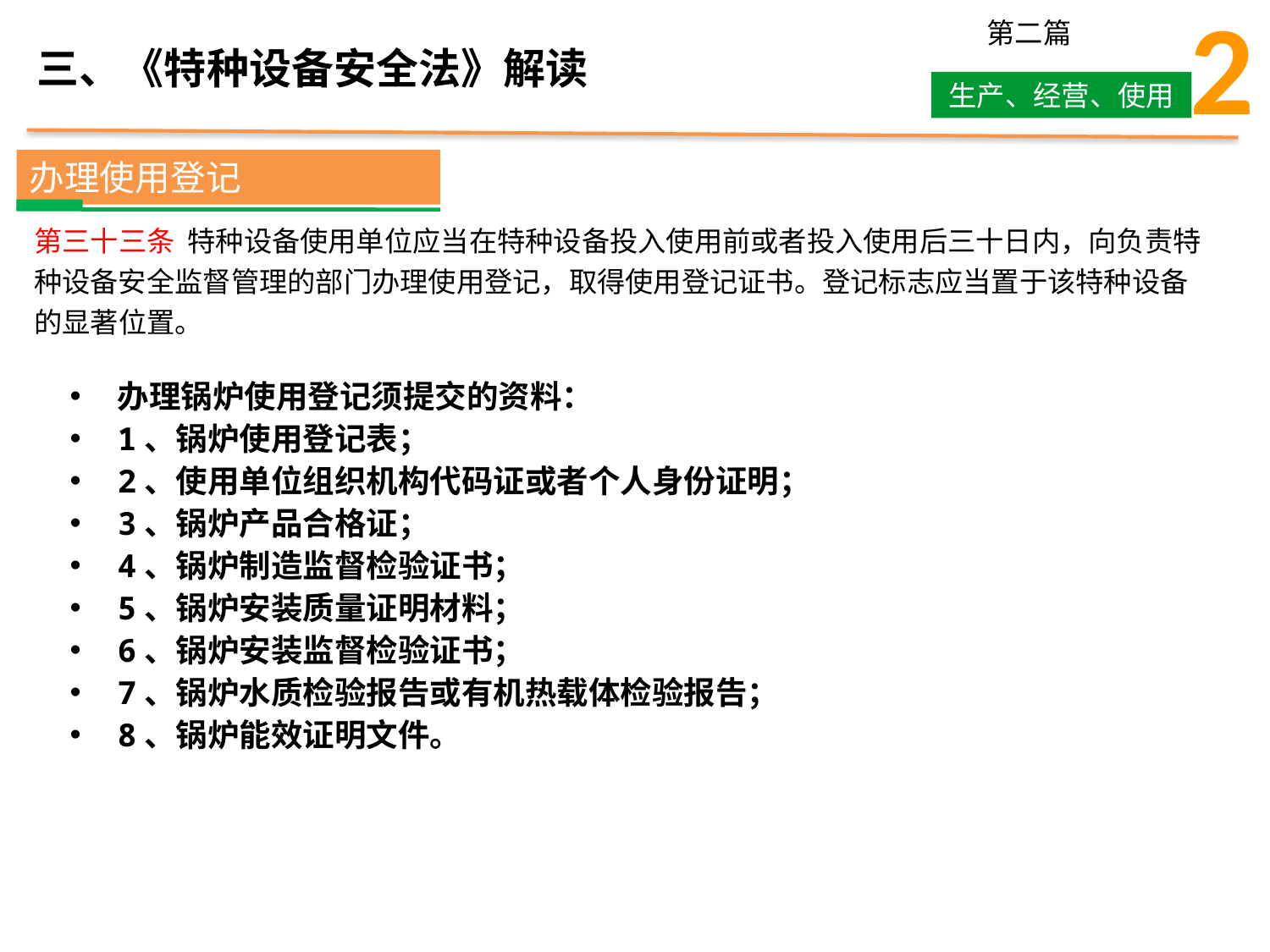

2
第二篇
生产、经营、使用
三、《特种设备安全法》解读
办理使用登记

第三十三条  特种设备使用单位应当在特种设备投入使用前或者投入使用后三十日内，向负责特种设备安全监督管理的部门办理使用登记，取得使用登记证书。登记标志应当置于该特种设备的显著位置。
办理锅炉使用登记须提交的资料：
1、锅炉使用登记表；
2、使用单位组织机构代码证或者个人身份证明；
3、锅炉产品合格证；
4、锅炉制造监督检验证书；
5、锅炉安装质量证明材料；
6、锅炉安装监督检验证书；
7、锅炉水质检验报告或有机热载体检验报告；
8、锅炉能效证明文件。